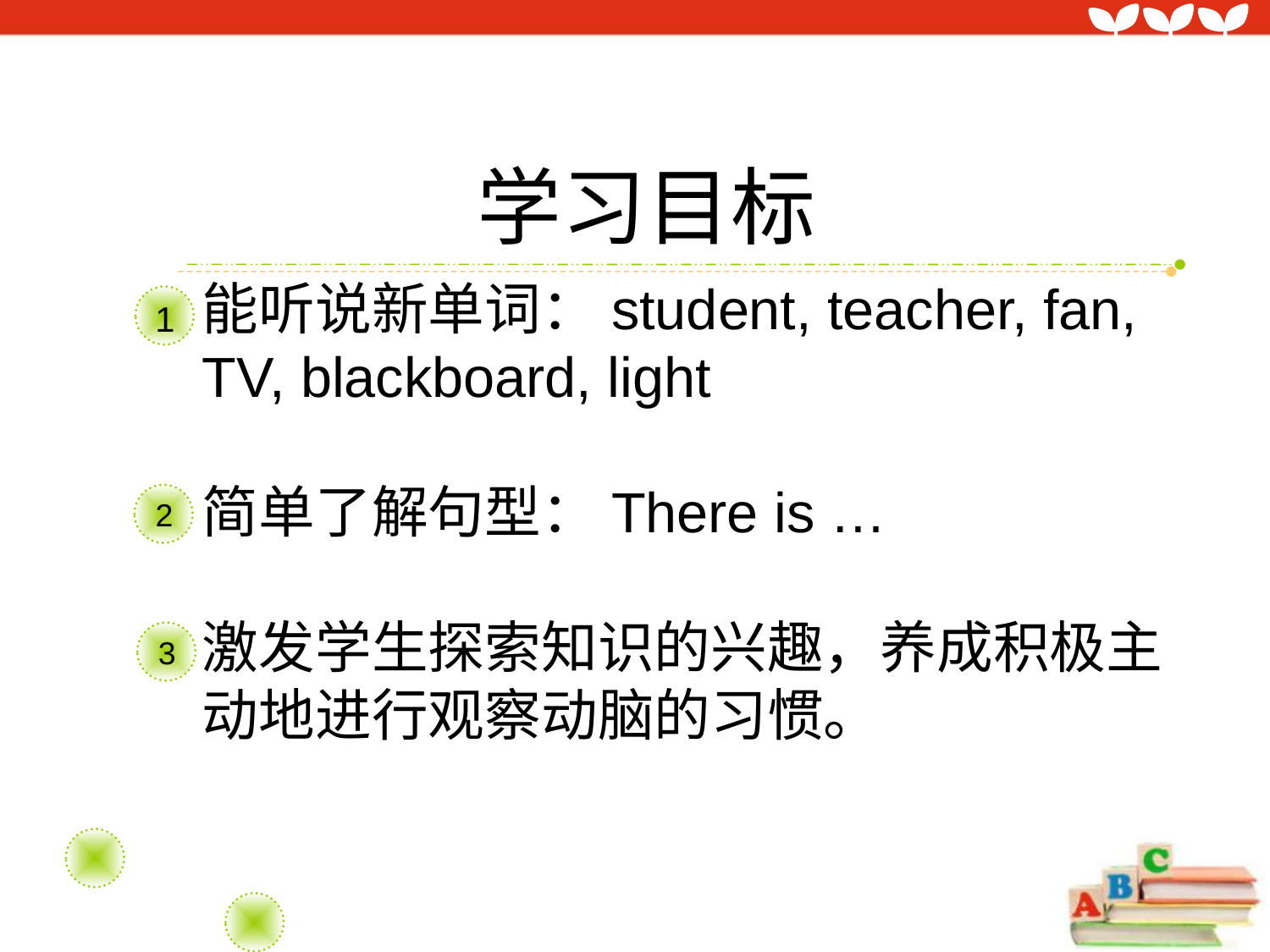

学习目标

能听说新单词：student, teacher, fan, TV, blackboard, light

简单了解句型：There is …

激发学生探索知识的兴趣，养成积极主动地进行观察动脑的习惯。

1

2
3